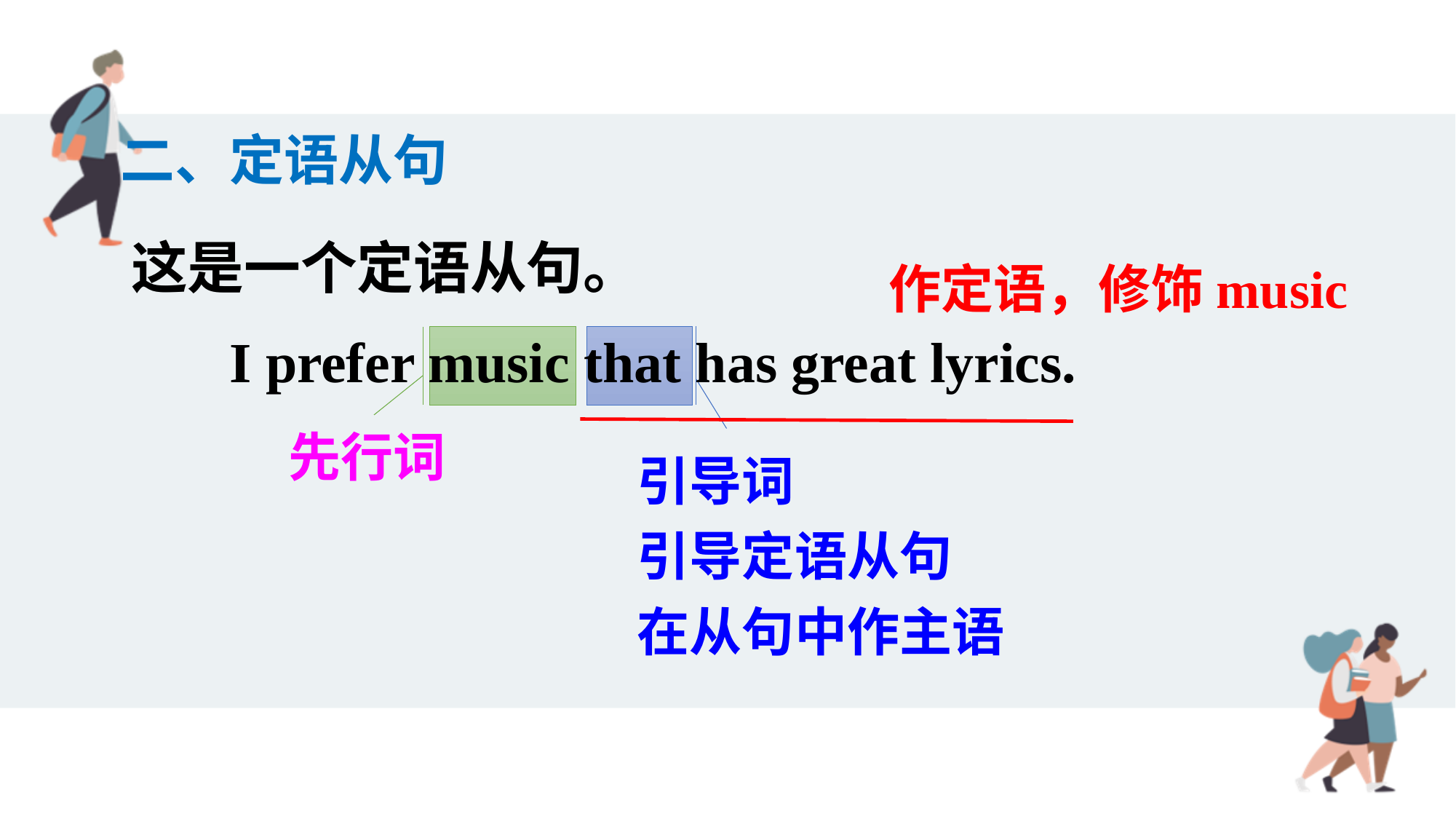

二、定语从句
   这是一个定语从句。
作定语，修饰music
I prefer music that has great lyrics.

先行词
引导词
引导定语从句
在从句中作主语